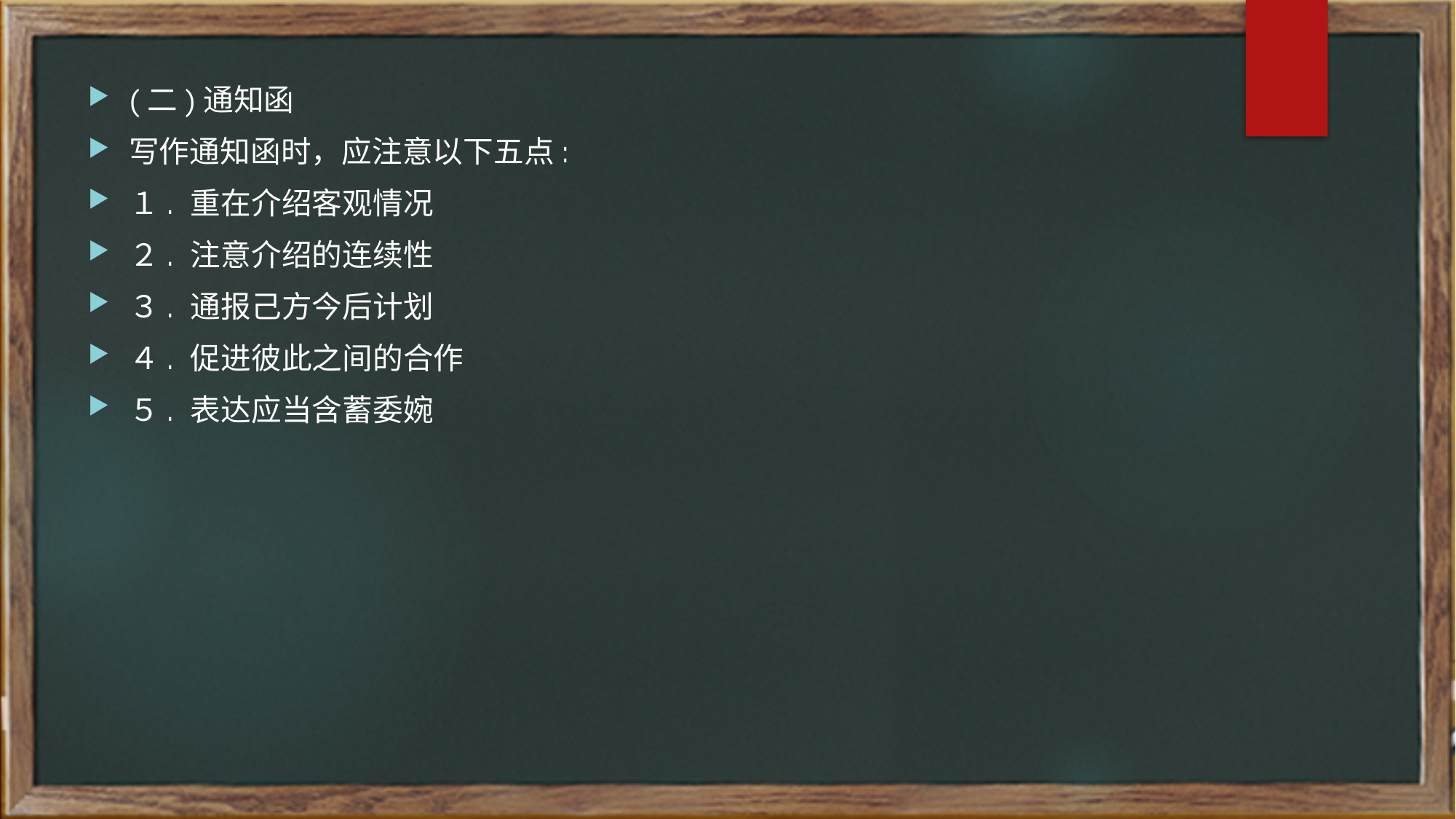

(二)通知函
写作通知函时，应注意以下五点:
１. 重在介绍客观情况
２. 注意介绍的连续性
３. 通报己方今后计划
４. 促进彼此之间的合作
５. 表达应当含蓄委婉